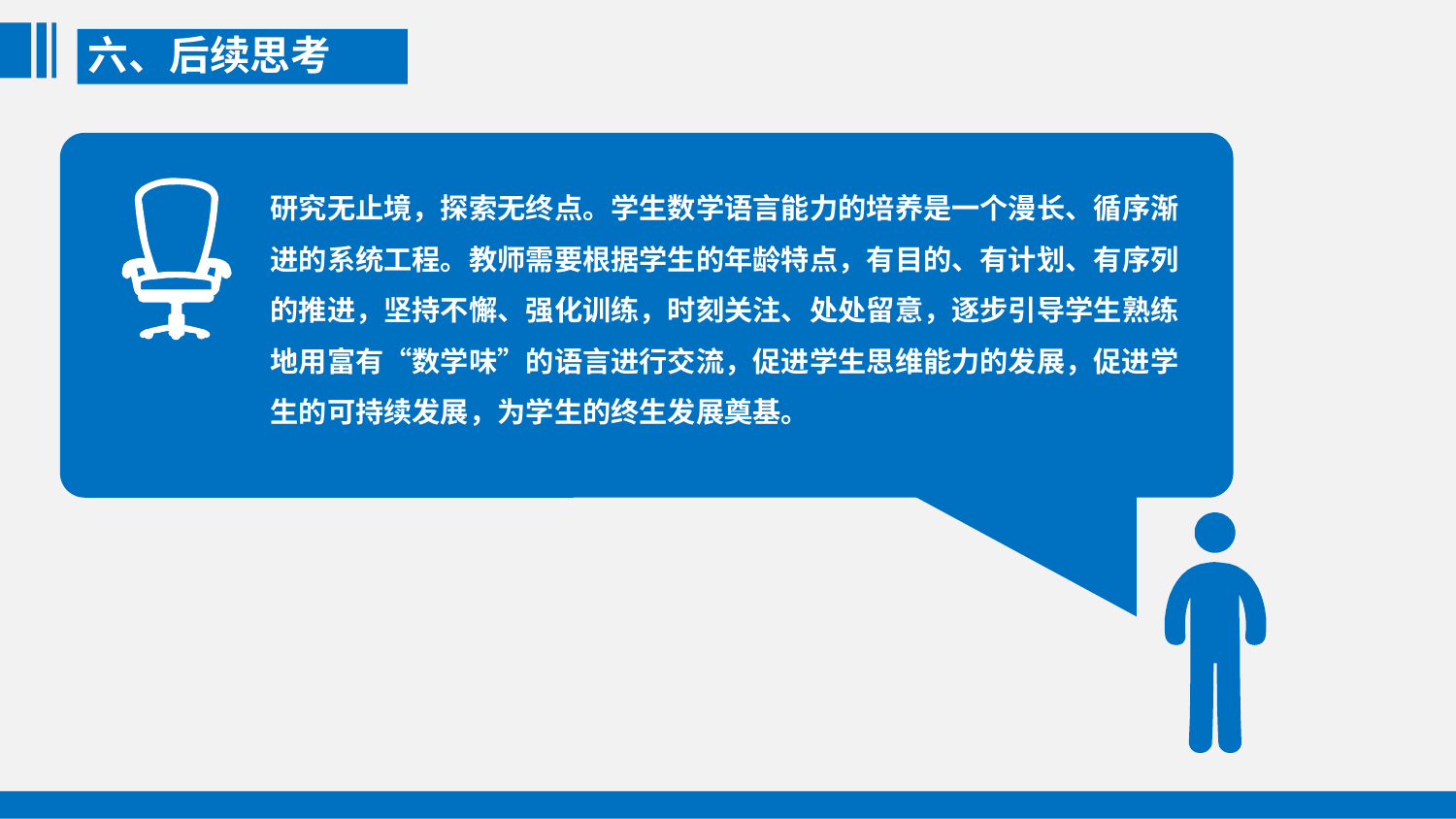

六、后续思考

研究无止境，探索无终点。学生数学语言能力的培养是一个漫长、循序渐进的系统工程。教师需要根据学生的年龄特点，有目的、有计划、有序列的推进，坚持不懈、强化训练，时刻关注、处处留意，逐步引导学生熟练地用富有“数学味”的语言进行交流，促进学生思维能力的发展，促进学生的可持续发展，为学生的终生发展奠基。